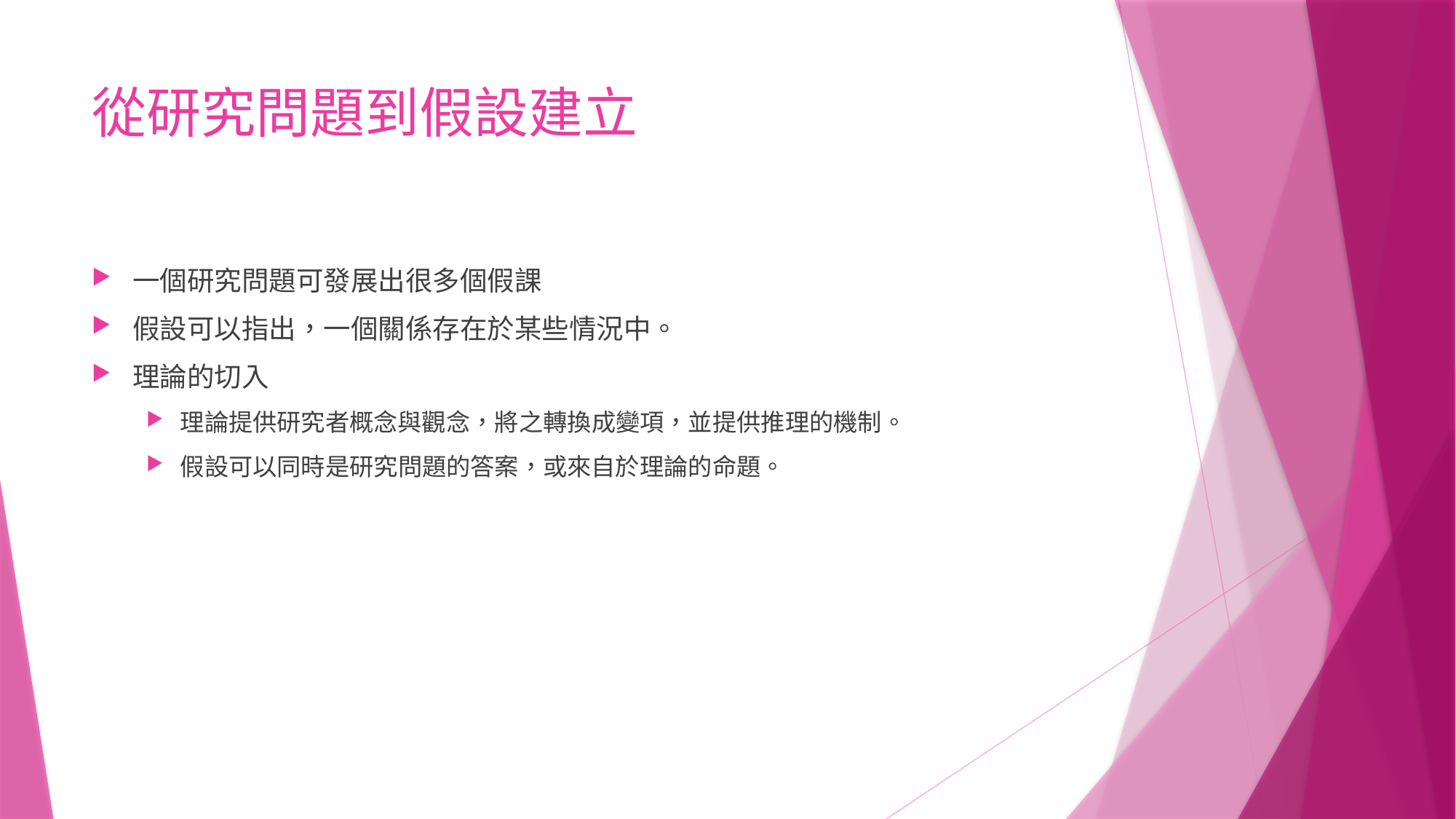

# 從研究問題到假設建立
一個研究問題可發展出很多個假課
假設可以指出，一個關係存在於某些情況中。
理論的切入
理論提供研究者概念與觀念，將之轉換成變項，並提供推理的機制。
假設可以同時是研究問題的答案，或來自於理論的命題。